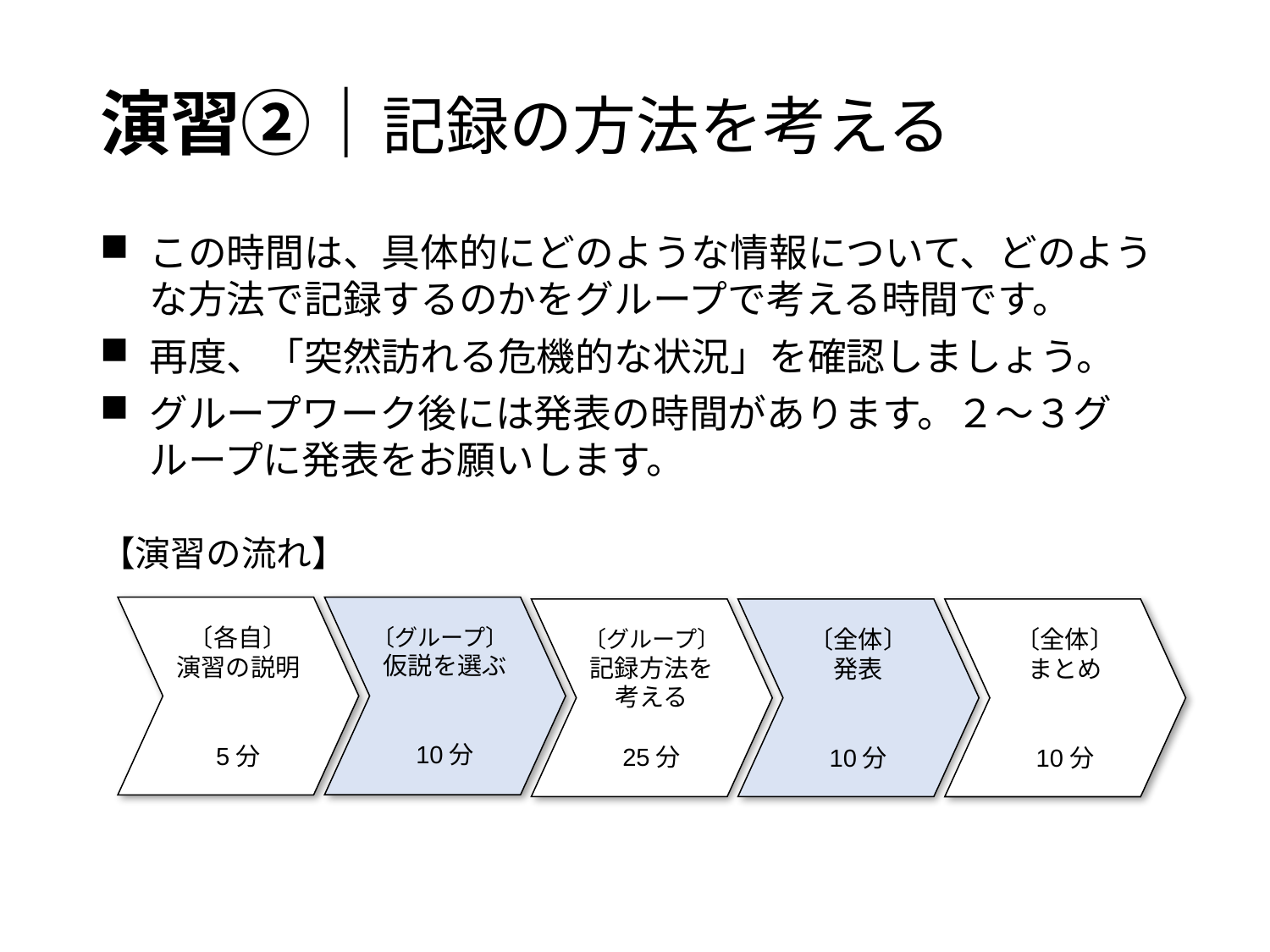

# 演習②｜記録の方法を考える
この時間は、具体的にどのような情報について、どのような方法で記録するのかをグループで考える時間です。
再度、「突然訪れる危機的な状況」を確認しましょう。
グループワーク後には発表の時間があります。２～３グループに発表をお願いします。

【演習の流れ】

〔各自〕
演習の説明

5分
〔グループ〕
仮説を選ぶ

10分
〔グループ〕
記録方法を考える

25分
〔全体〕
発表

10分
〔全体〕
まとめ

10分